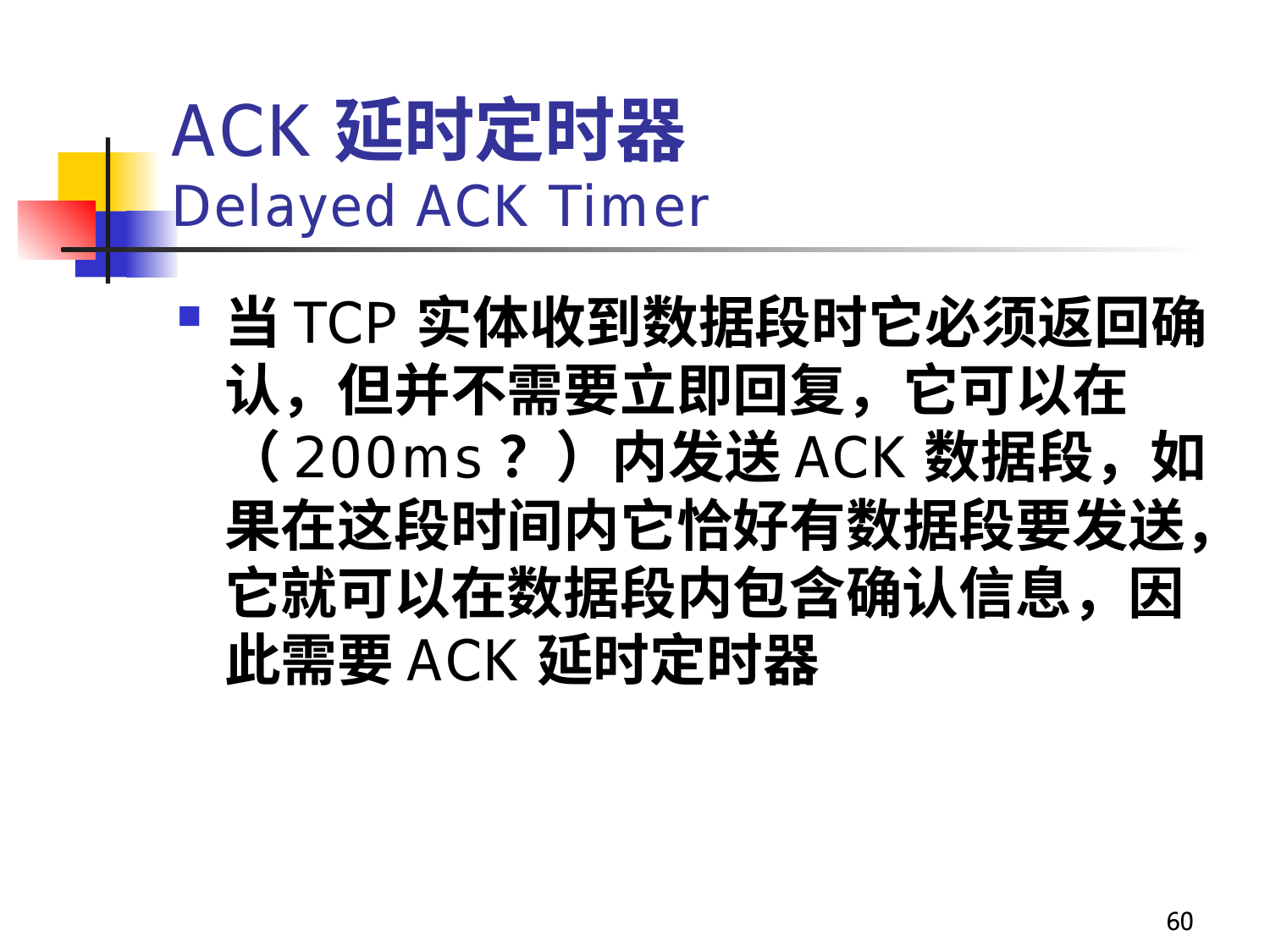

# ACK延时定时器 Delayed ACK Timer
当TCP实体收到数据段时它必须返回确认，但并不需要立即回复，它可以在（200ms？）内发送ACK数据段，如果在这段时间内它恰好有数据段要发送，它就可以在数据段内包含确认信息，因此需要ACK延时定时器
60